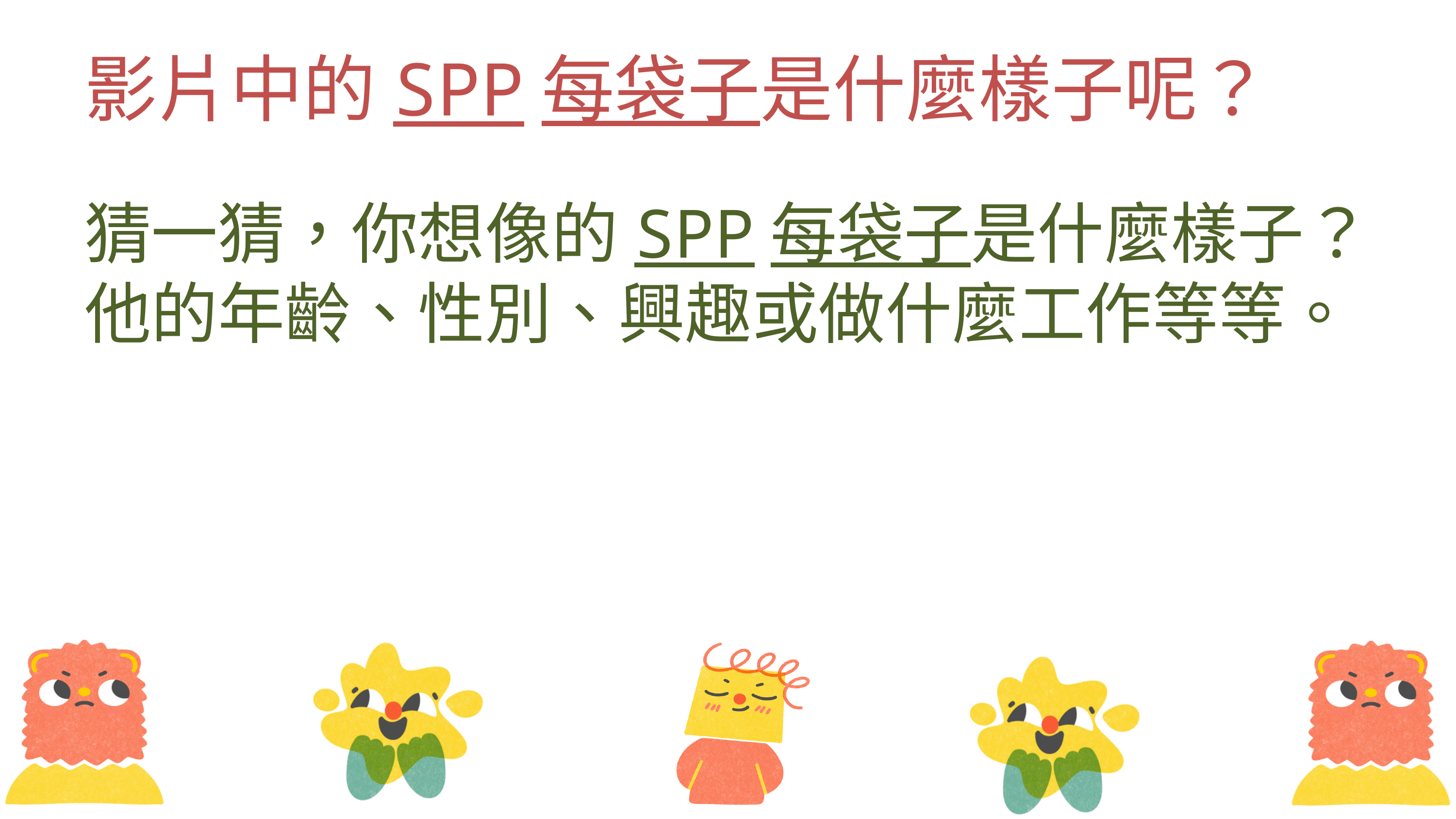

影片中的SPP每袋子是什麼樣子呢？

猜一猜，你想像的SPP每袋子是什麼樣子？他的年齡、性別、興趣或做什麼工作等等。